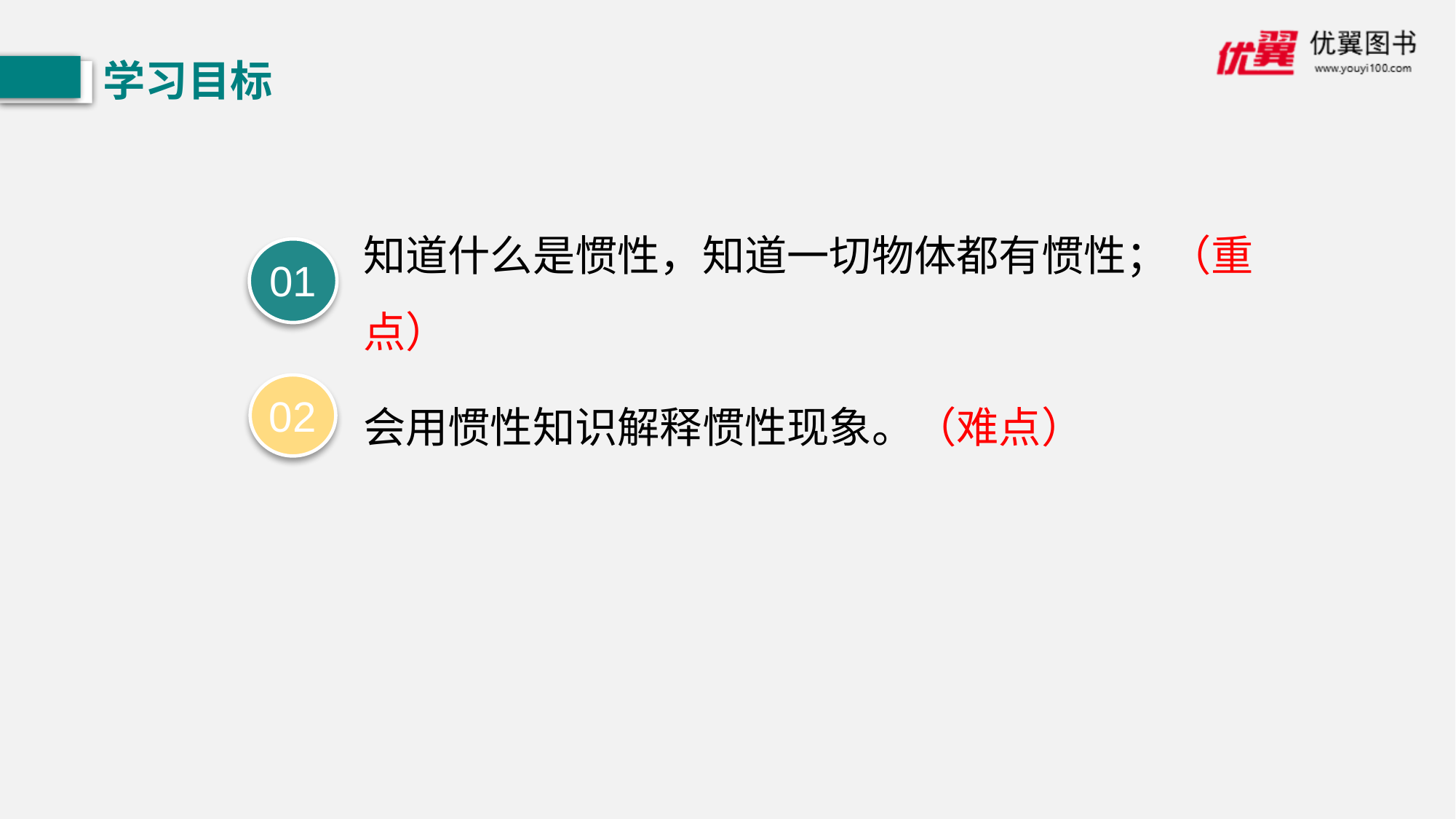

学习目标

知道什么是惯性，知道一切物体都有惯性；（重点）

01

会用惯性知识解释惯性现象。（难点）

02